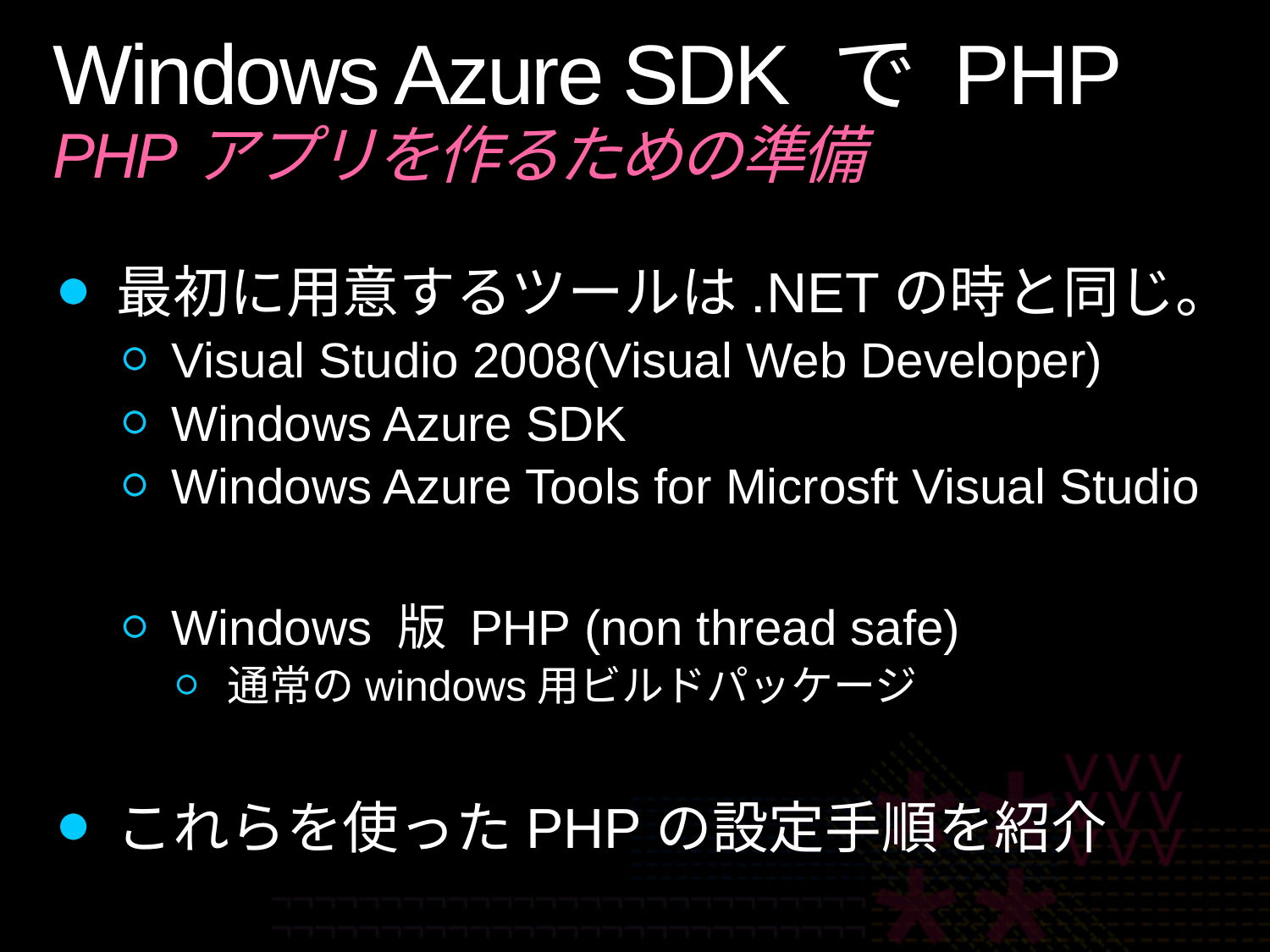

# Windows Azure SDK で PHP PHPアプリを作るための準備
最初に用意するツールは.NETの時と同じ。
Visual Studio 2008(Visual Web Developer)
Windows Azure SDK
Windows Azure Tools for Microsft Visual Studio

Windows 版 PHP (non thread safe)
通常のwindows用ビルドパッケージ

これらを使ったPHPの設定手順を紹介